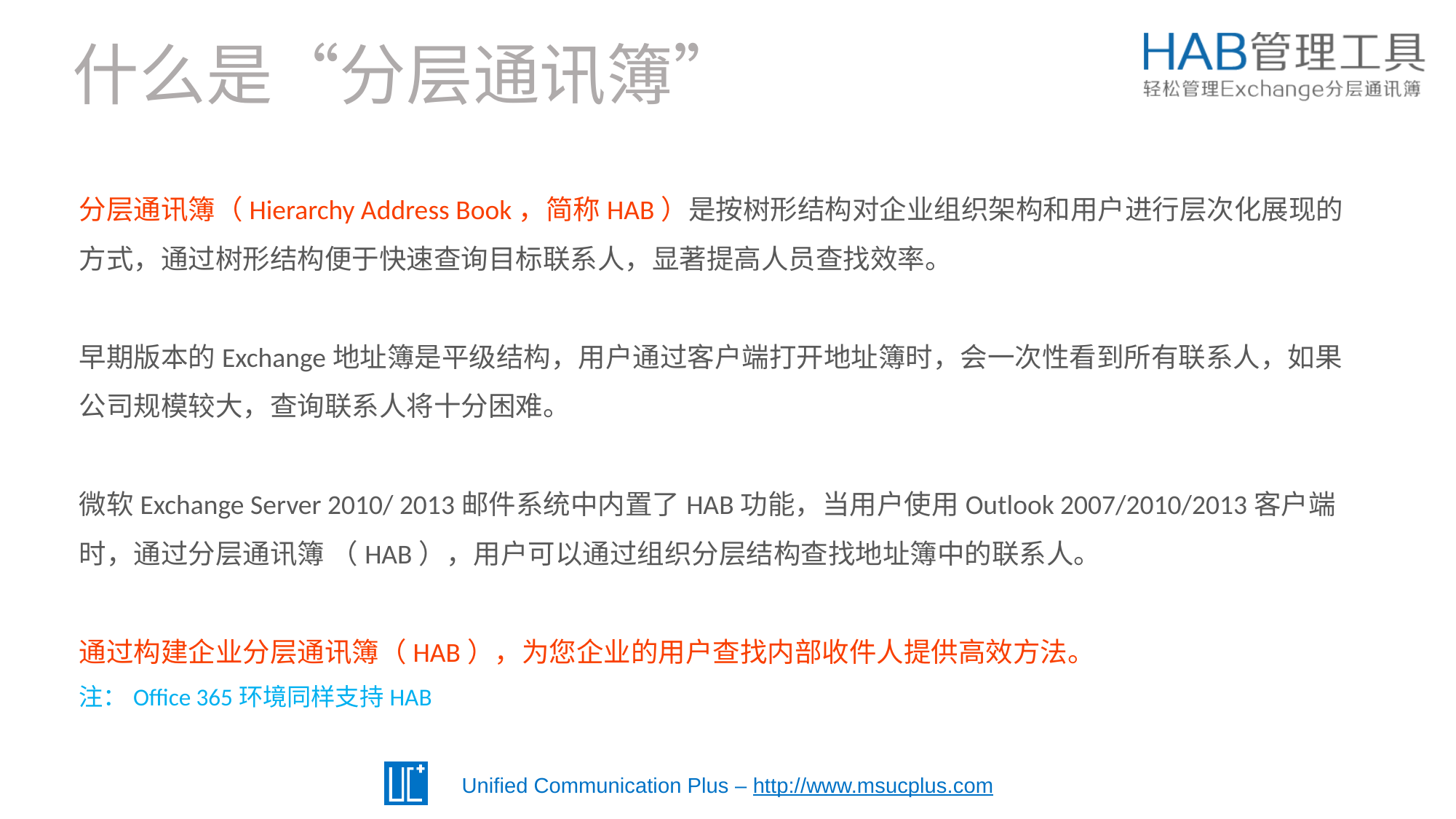

什么是“分层通讯簿”
分层通讯簿（Hierarchy Address Book，简称HAB）是按树形结构对企业组织架构和用户进行层次化展现的方式，通过树形结构便于快速查询目标联系人，显著提高人员查找效率。

早期版本的Exchange地址簿是平级结构，用户通过客户端打开地址簿时，会一次性看到所有联系人，如果公司规模较大，查询联系人将十分困难。

微软Exchange Server 2010/ 2013邮件系统中内置了HAB功能，当用户使用Outlook 2007/2010/2013客户端时，通过分层通讯簿 （HAB），用户可以通过组织分层结构查找地址簿中的联系人。

通过构建企业分层通讯簿（HAB），为您企业的用户查找内部收件人提供高效方法。
注：Office 365环境同样支持HAB